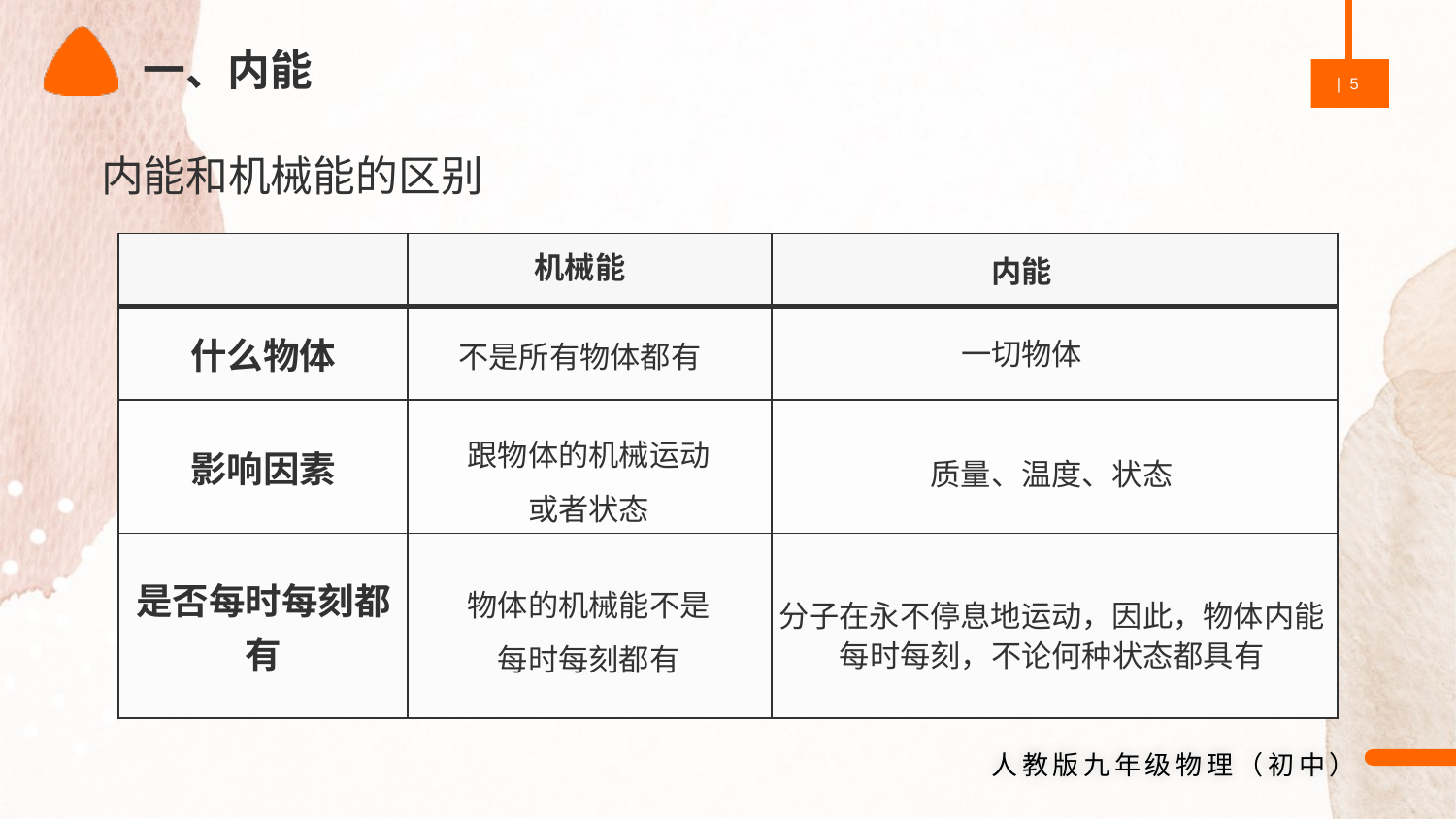

03
一、内能
内能和机械能的区别
|  |  |  |
| --- | --- | --- |
| 什么物体 |  |  |
| 影响因素 |  |  |
| 是否每时每刻都有 |  |  |
机械能
内能
一切物体
不是所有物体都有
跟物体的机械运动
或者状态
质量、温度、状态
物体的机械能不是
每时每刻都有
分子在永不停息地运动，因此，物体内能每时每刻，不论何种状态都具有